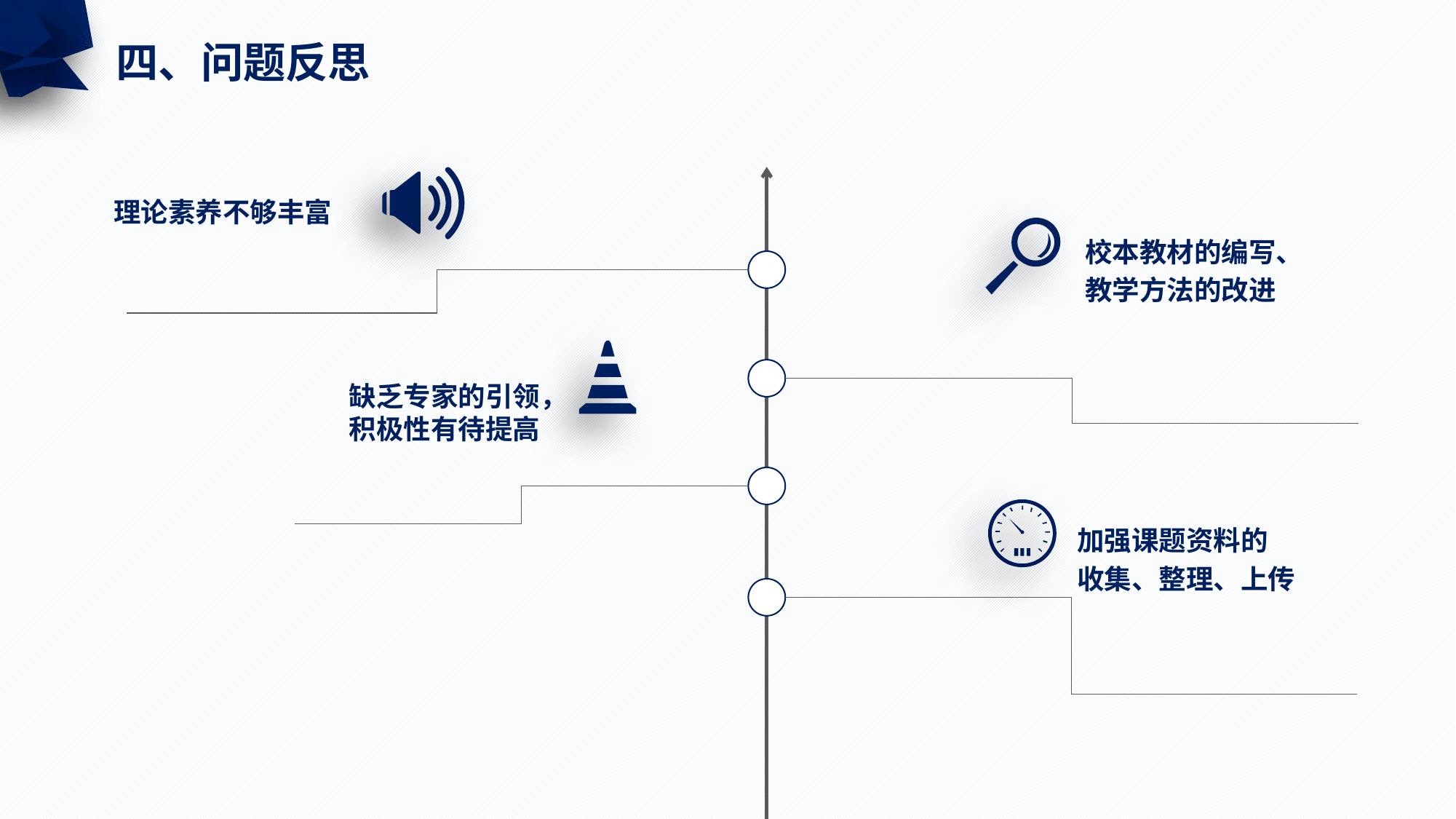

四、问题反思

理论素养不够丰富

校本教材的编写、
教学方法的改进

缺乏专家的引领，积极性有待提高

加强课题资料的
收集、整理、上传